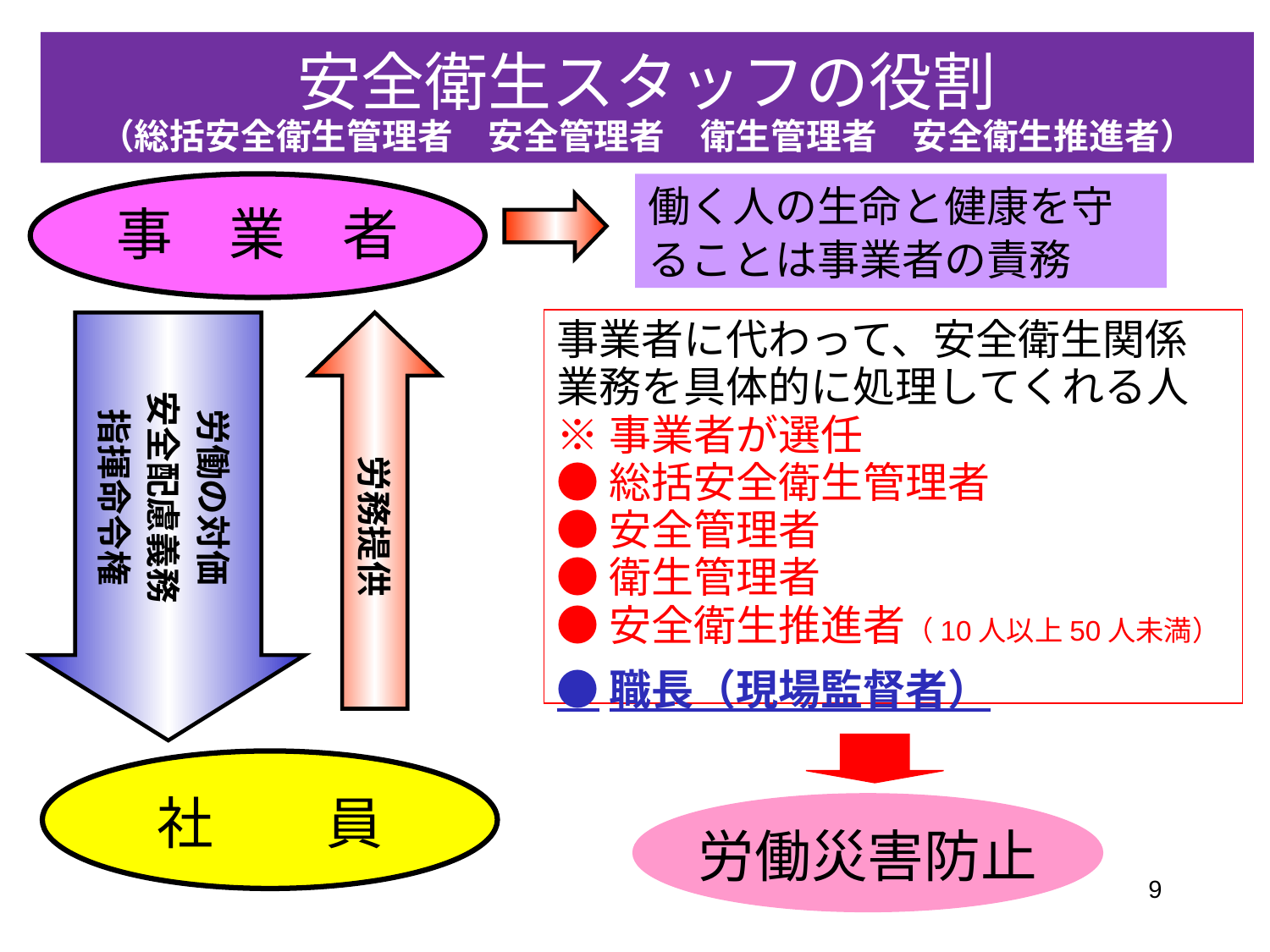

安全衛生スタッフの役割
（総括安全衛生管理者　安全管理者　衛生管理者　安全衛生推進者）
事　業　者
働く人の生命と健康を守ることは事業者の責務

事業者に代わって、安全衛生関係
業務を具体的に処理してくれる人
※事業者が選任
●総括安全衛生管理者
●安全管理者
●衛生管理者
●安全衛生推進者（10人以上50人未満）
労働の対価
安全配慮義務
指揮命令権
労務提供
●職長（現場監督者）

社　　員
労働災害防止
9